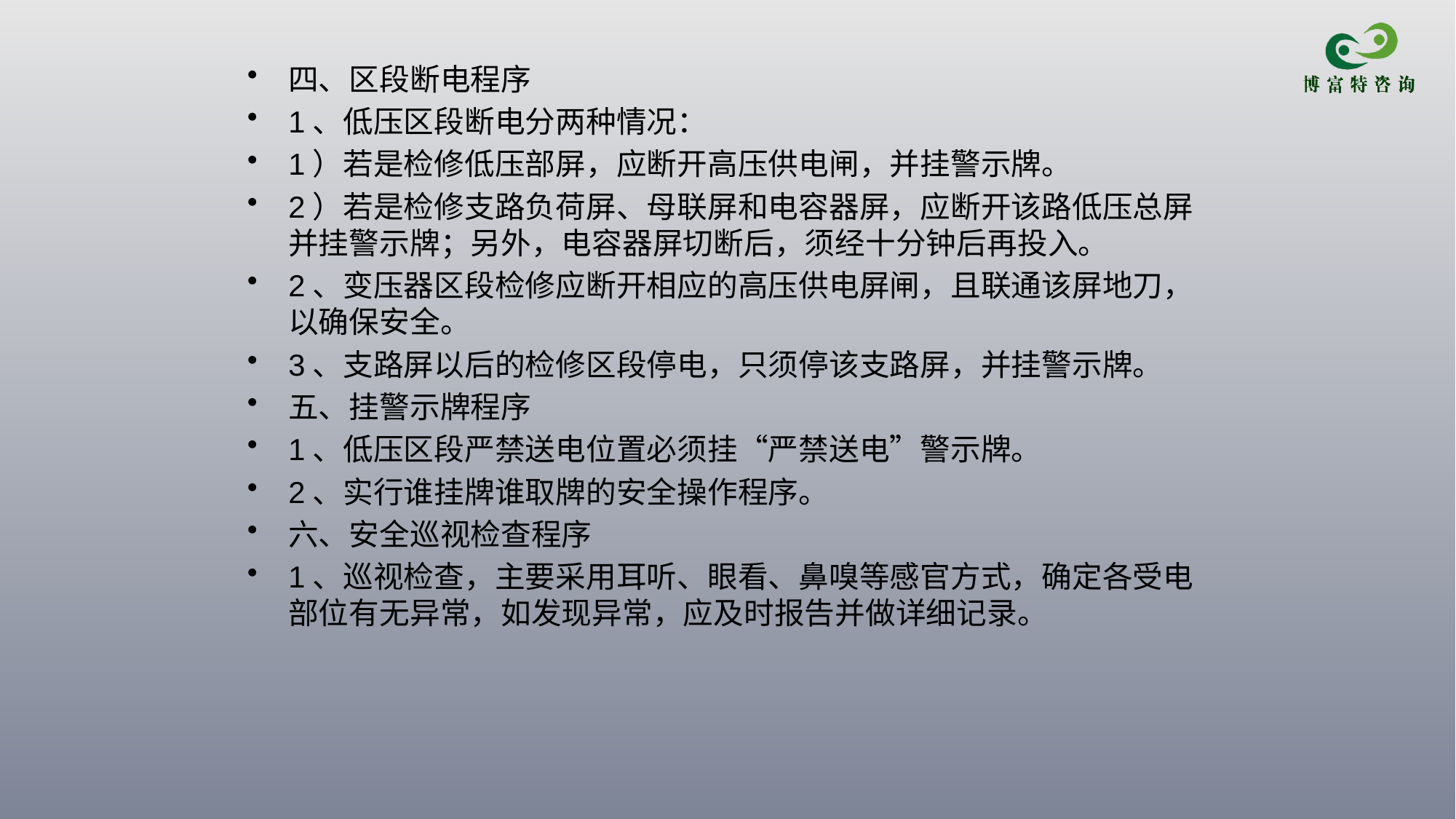

四、区段断电程序
1、低压区段断电分两种情况：
1）若是检修低压部屏，应断开高压供电闸，并挂警示牌。
2）若是检修支路负荷屏、母联屏和电容器屏，应断开该路低压总屏并挂警示牌；另外，电容器屏切断后，须经十分钟后再投入。
2、变压器区段检修应断开相应的高压供电屏闸，且联通该屏地刀，以确保安全。
3、支路屏以后的检修区段停电，只须停该支路屏，并挂警示牌。
五、挂警示牌程序
1、低压区段严禁送电位置必须挂“严禁送电”警示牌。
2、实行谁挂牌谁取牌的安全操作程序。
六、安全巡视检查程序
1、巡视检查，主要采用耳听、眼看、鼻嗅等感官方式，确定各受电部位有无异常，如发现异常，应及时报告并做详细记录。